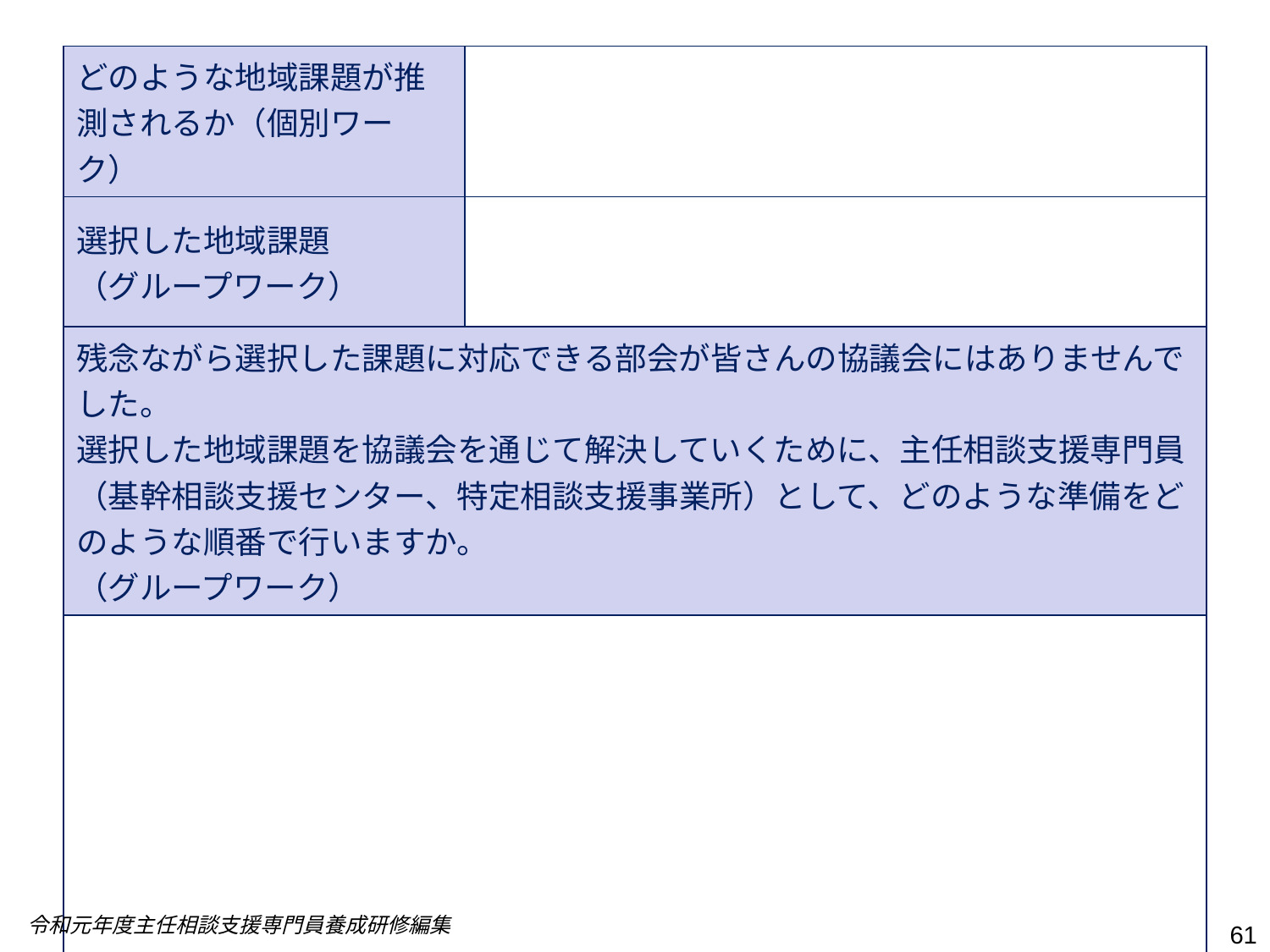

| どのような地域課題が推測されるか（個別ワーク） |  |
| --- | --- |
| 選択した地域課題 （グループワーク） |  |
| 残念ながら選択した課題に対応できる部会が皆さんの協議会にはありませんでした。 選択した地域課題を協議会を通じて解決していくために、主任相談支援専門員（基幹相談支援センター、特定相談支援事業所）として、どのような準備をどのような順番で行いますか。 （グループワーク） |  |
|  |  |
令和元年度主任相談支援専門員養成研修編集
61